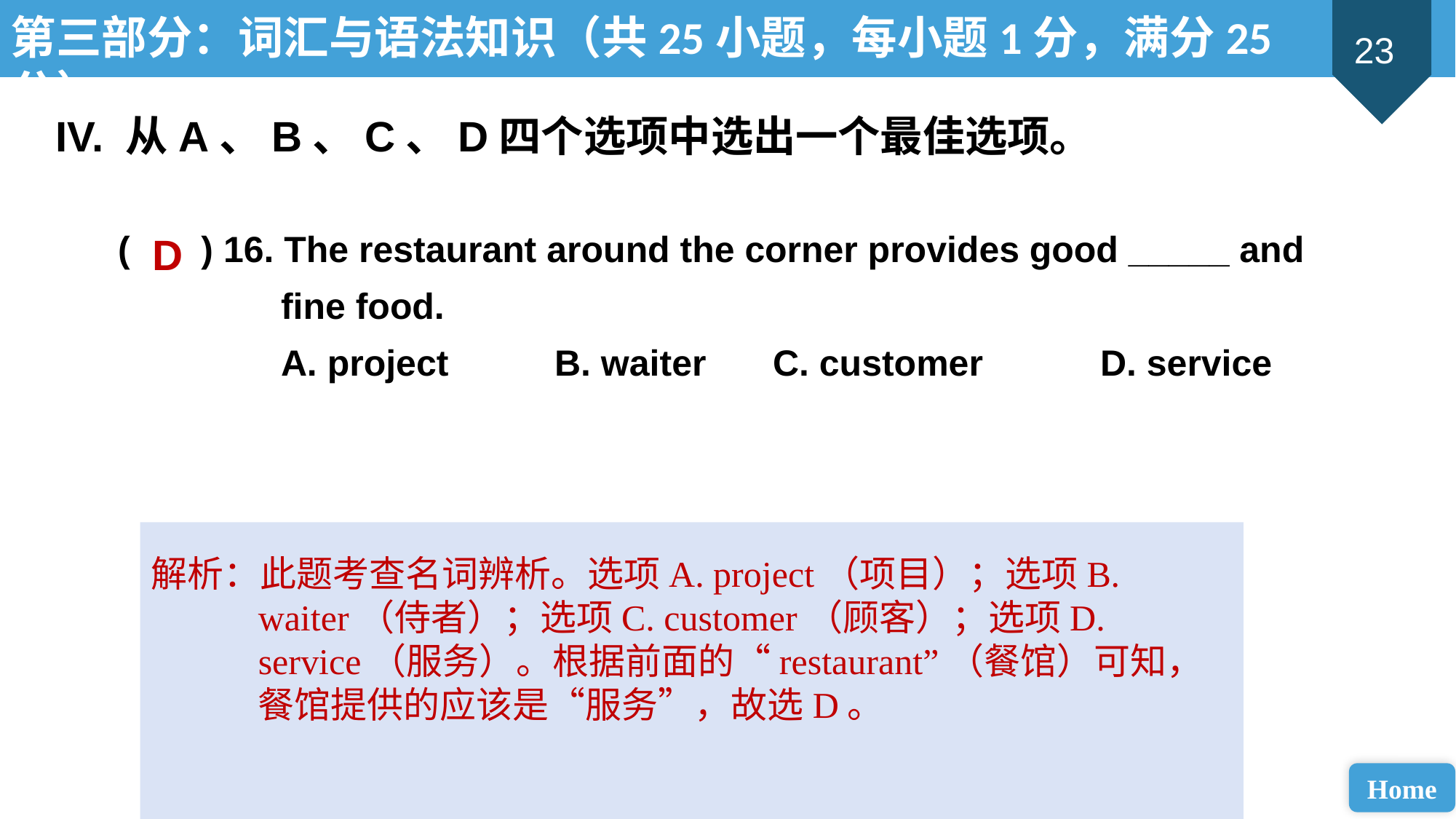

第三部分：词汇与语法知识（共25小题，每小题1分，满分25分）
IV. 从A、B、C、D四个选项中选出一个最佳选项。
(       ) 16. The restaurant around the corner provides good _____ and
                fine food.
                A. project 	B. waiter 	C. customer 	D. service
D

解析：此题考查名词辨析。选项A. project（项目）；选项B. waiter（侍者）；选项C. customer（顾客）；选项D. service（服务）。根据前面的“restaurant”（餐馆）可知，餐馆提供的应该是“服务”，故选D。